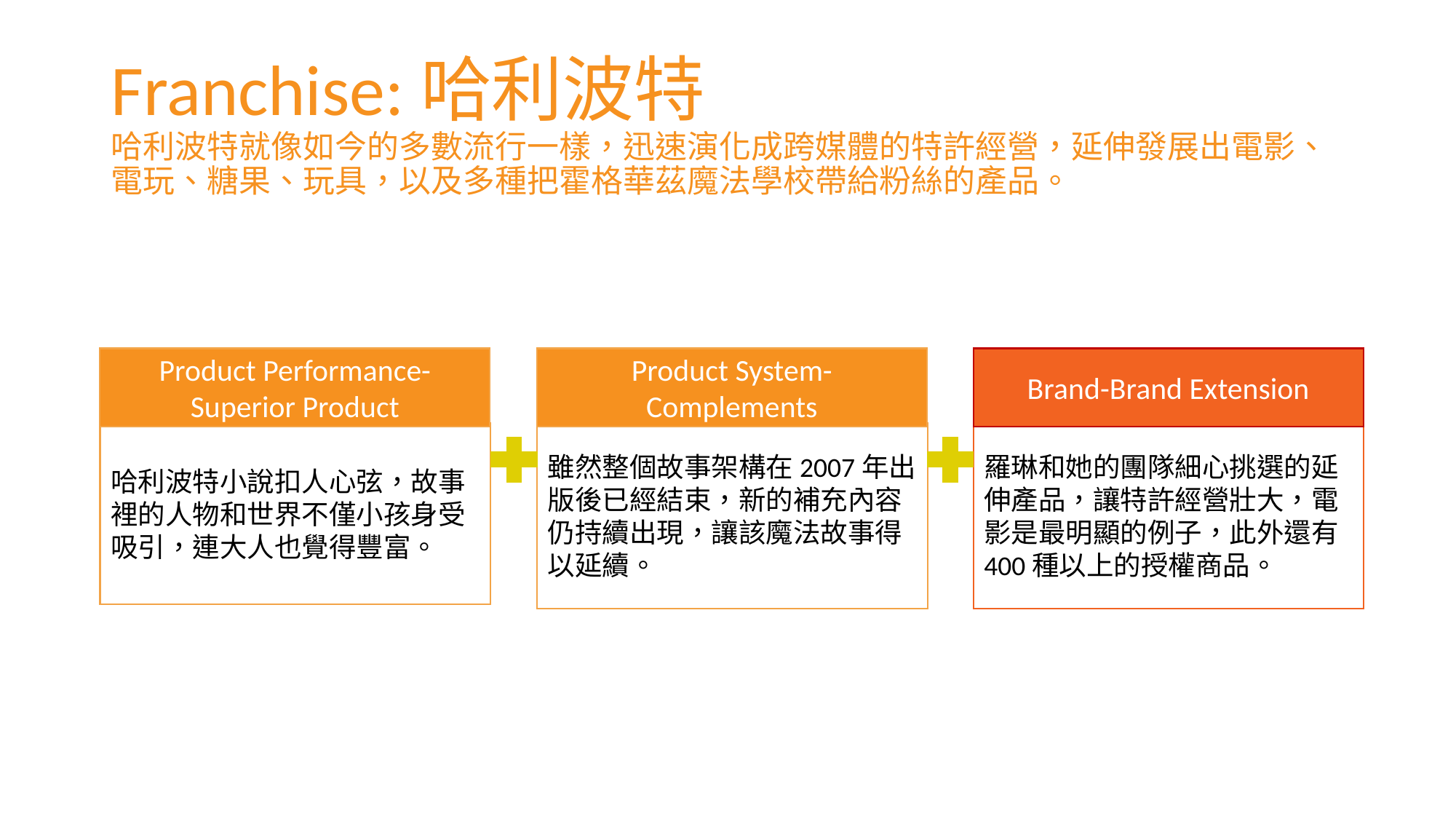

# Franchise:哈利波特 哈利波特就像如今的多數流行一樣，迅速演化成跨媒體的特許經營，延伸發展出電影、電玩、糖果、玩具，以及多種把霍格華茲魔法學校帶給粉絲的產品。
Product Performance-Superior Product
Product System-Complements
Brand-Brand Extension
哈利波特小說扣人心弦，故事裡的人物和世界不僅小孩身受吸引，連大人也覺得豐富。
雖然整個故事架構在2007年出版後已經結束，新的補充內容仍持續出現，讓該魔法故事得以延續。
羅琳和她的團隊細心挑選的延伸產品，讓特許經營壯大，電影是最明顯的例子，此外還有400種以上的授權商品。